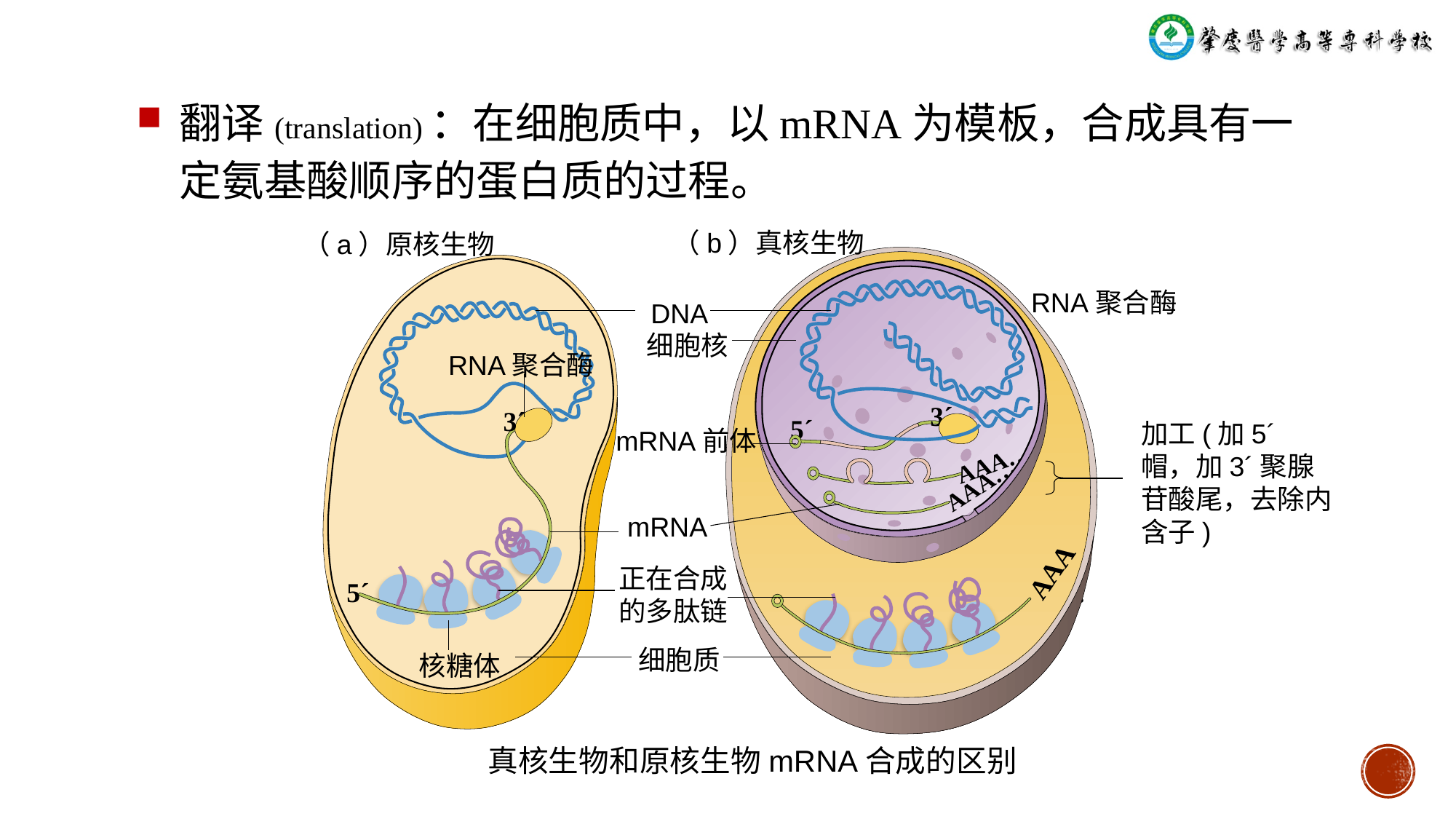

翻译(translation)：在细胞质中，以mRNA为模板，合成具有一定氨基酸顺序的蛋白质的过程。
（b）真核生物
（a）原核生物

RNA聚合酶

DNA

细胞核

RNA聚合酶

3´
3´

加工(加5´帽，加3´聚腺苷酸尾，去除内含子)

5´

mRNA前体

AAA…

AAA…

mRNA

AAA…

正在合成
的多肽链

5´

细胞质
核糖体
真核生物和原核生物mRNA合成的区别